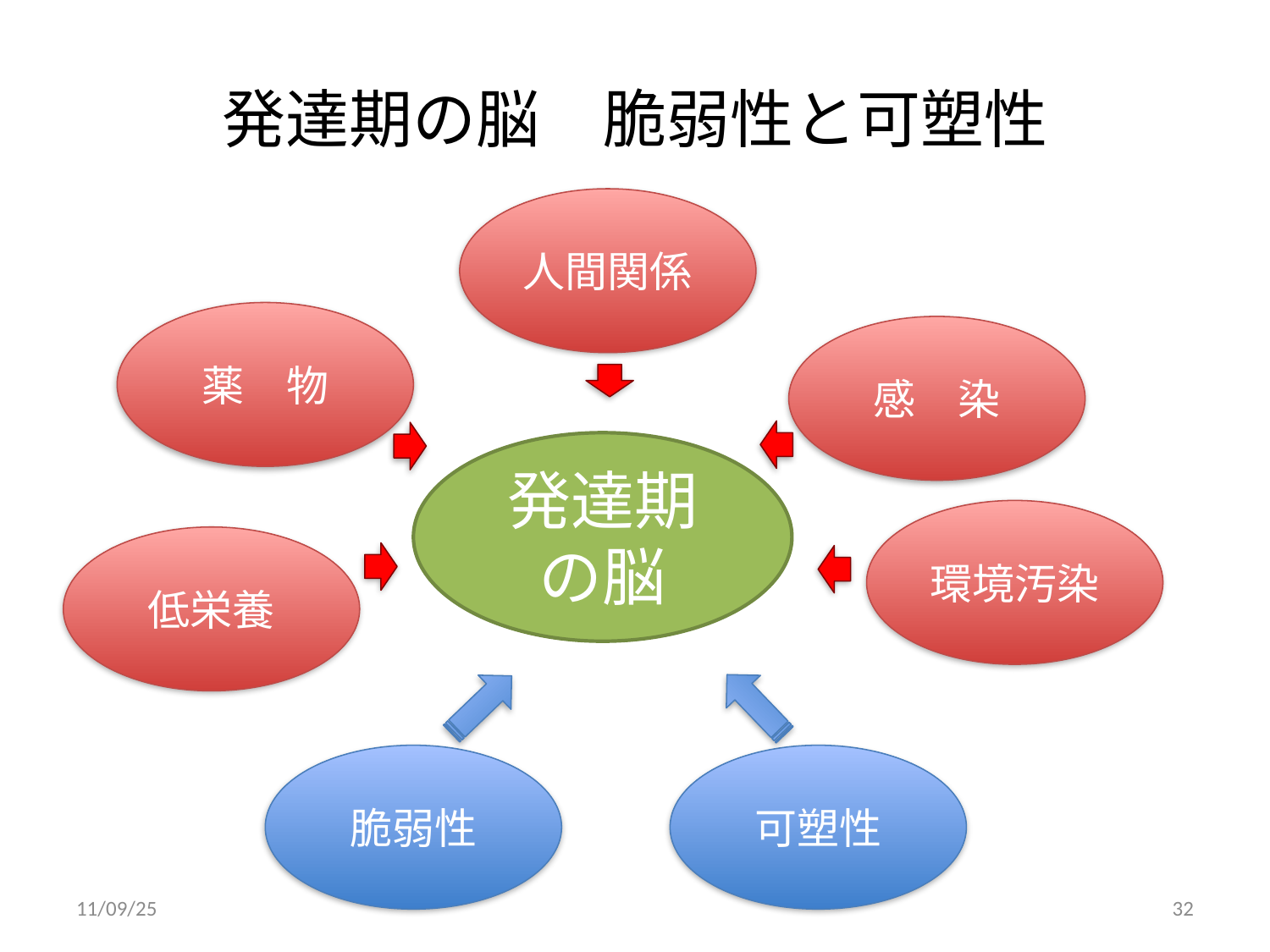

# 発達期の脳　脆弱性と可塑性
人間関係
薬　物
感　染

発達期の脳
環境汚染
低栄養

脆弱性
可塑性
11/09/25
32